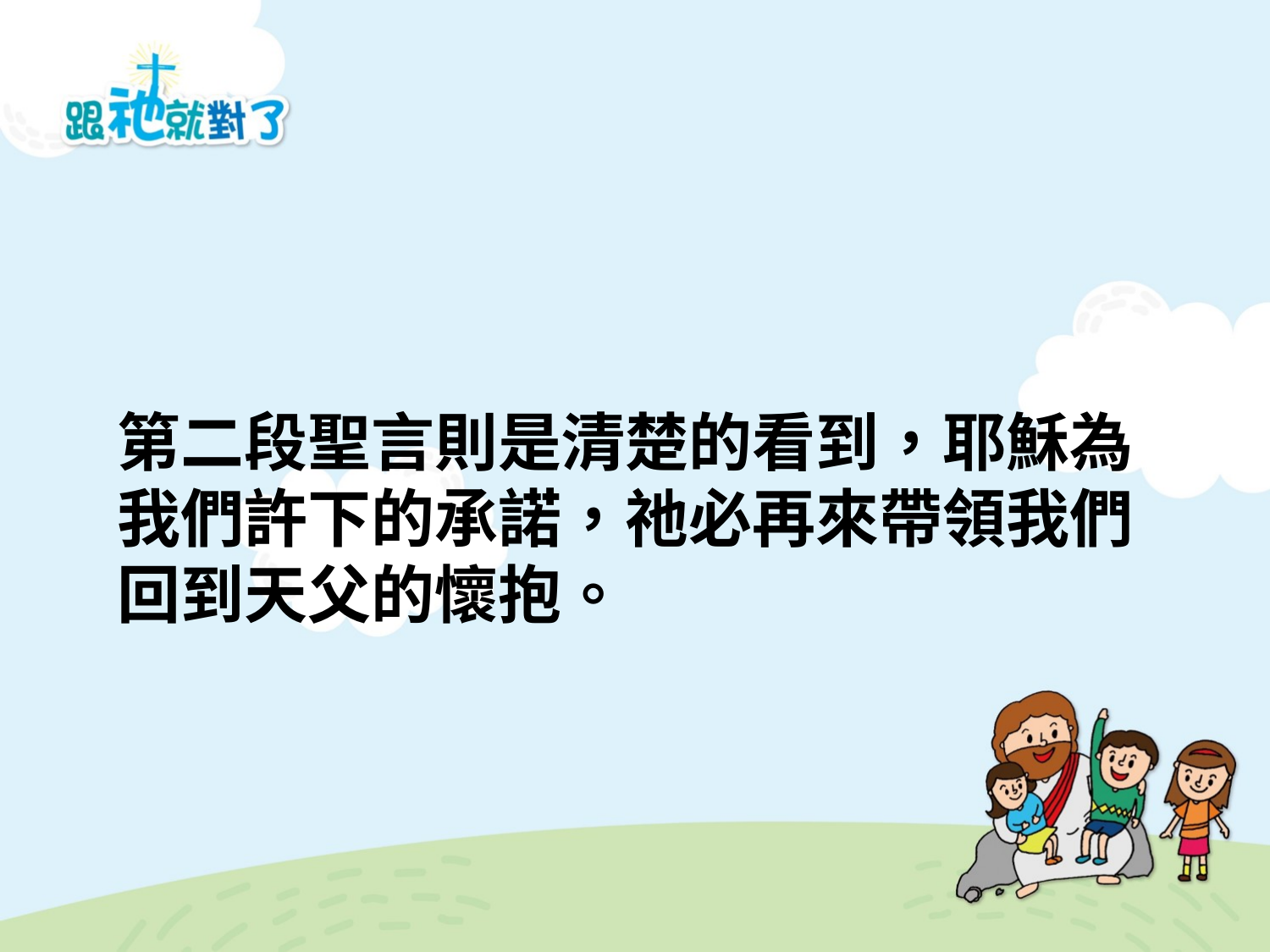

第二段聖言則是清楚的看到，耶穌為我們許下的承諾，祂必再來帶領我們回到天父的懷抱。